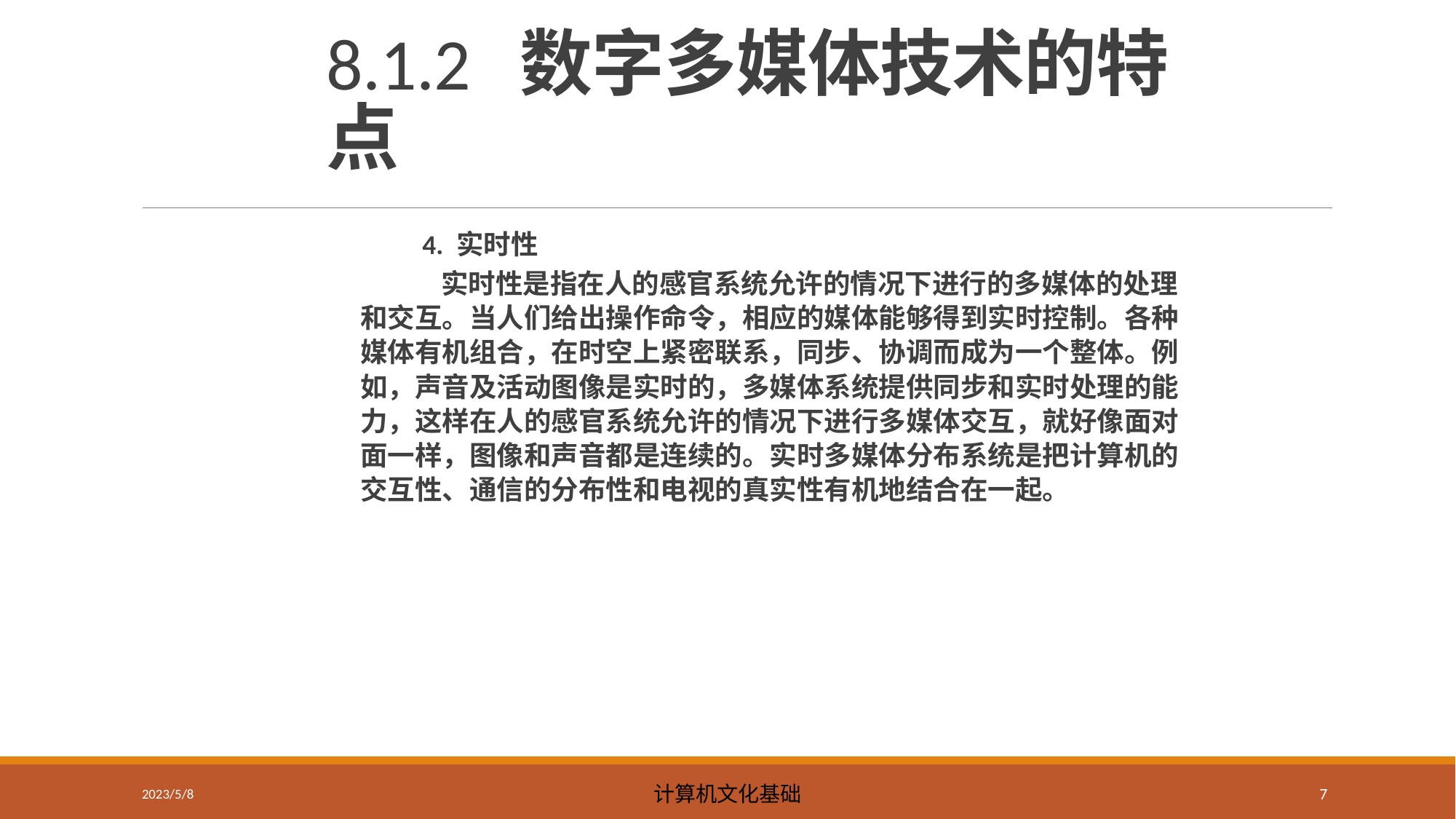

# 8.1.2  数字多媒体技术的特点
               4. 实时性
            实时性是指在人的感官系统允许的情况下进行的多媒体的处理和交互。当人们给出操作命令，相应的媒体能够得到实时控制。各种媒体有机组合，在时空上紧密联系，同步、协调而成为一个整体。例如，声音及活动图像是实时的，多媒体系统提供同步和实时处理的能力，这样在人的感官系统允许的情况下进行多媒体交互，就好像面对面一样，图像和声音都是连续的。实时多媒体分布系统是把计算机的交互性、通信的分布性和电视的真实性有机地结合在一起。
2023/5/8
计算机文化基础
7